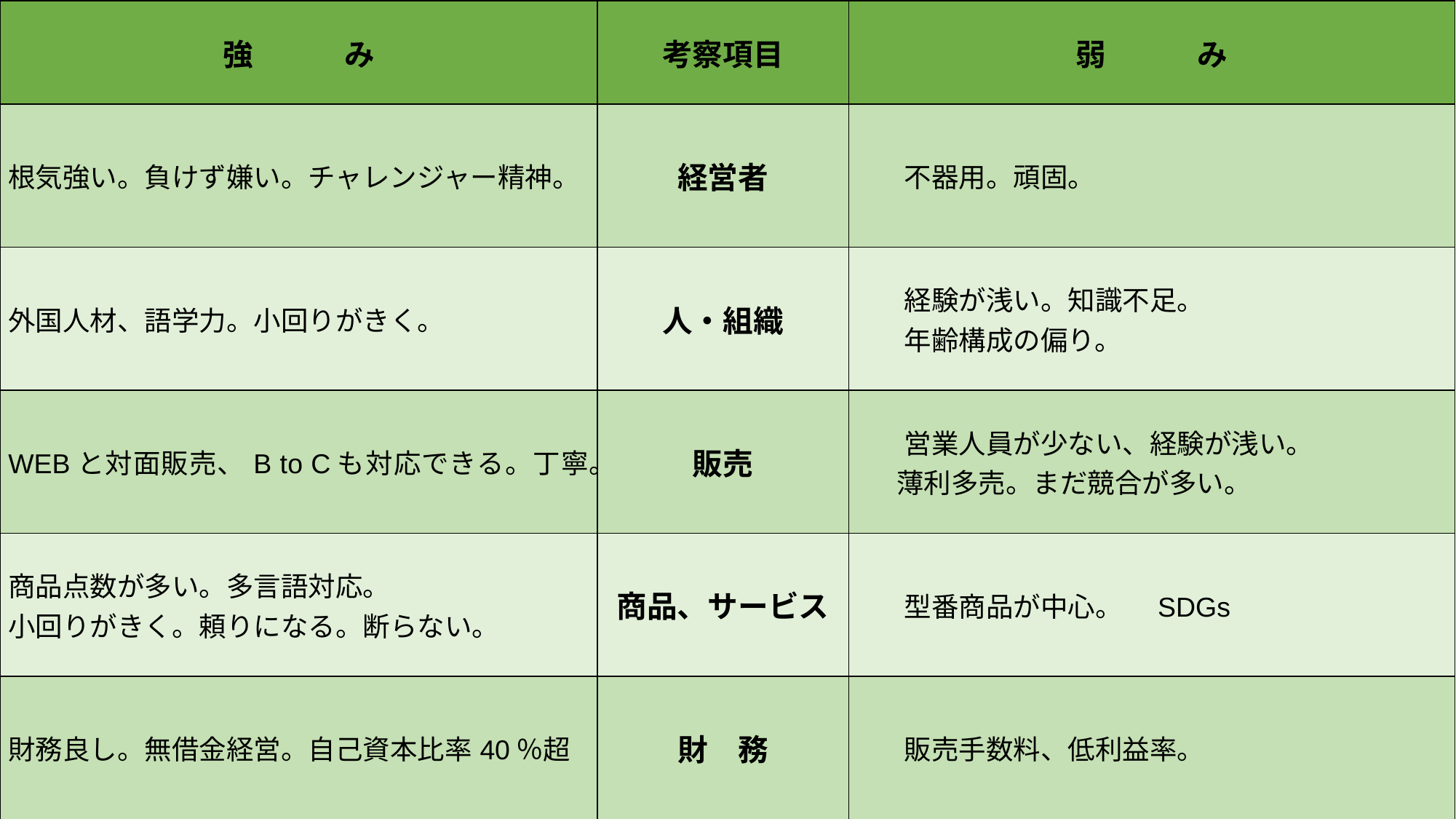

| 強　　　み | 考察項目 | 弱　　　み |
| --- | --- | --- |
| 根気強い。負けず嫌い。チャレンジャー精神。 | 経営者 | 不器用。頑固。 |
| 外国人材、語学力。小回りがきく。 | 人・組織 | 経験が浅い。知識不足。 　年齢構成の偏り。 |
| WEBと対面販売、B to Cも対応できる。丁寧。 | 販売 | 営業人員が少ない、経験が浅い。 　 薄利多売。まだ競合が多い。 |
| 商品点数が多い。多言語対応。 小回りがきく。頼りになる。断らない。 | 商品、サービス | 型番商品が中心。　SDGs |
| 財務良し。無借金経営。自己資本比率40％超 | 財　務 | 販売手数料、低利益率。 |